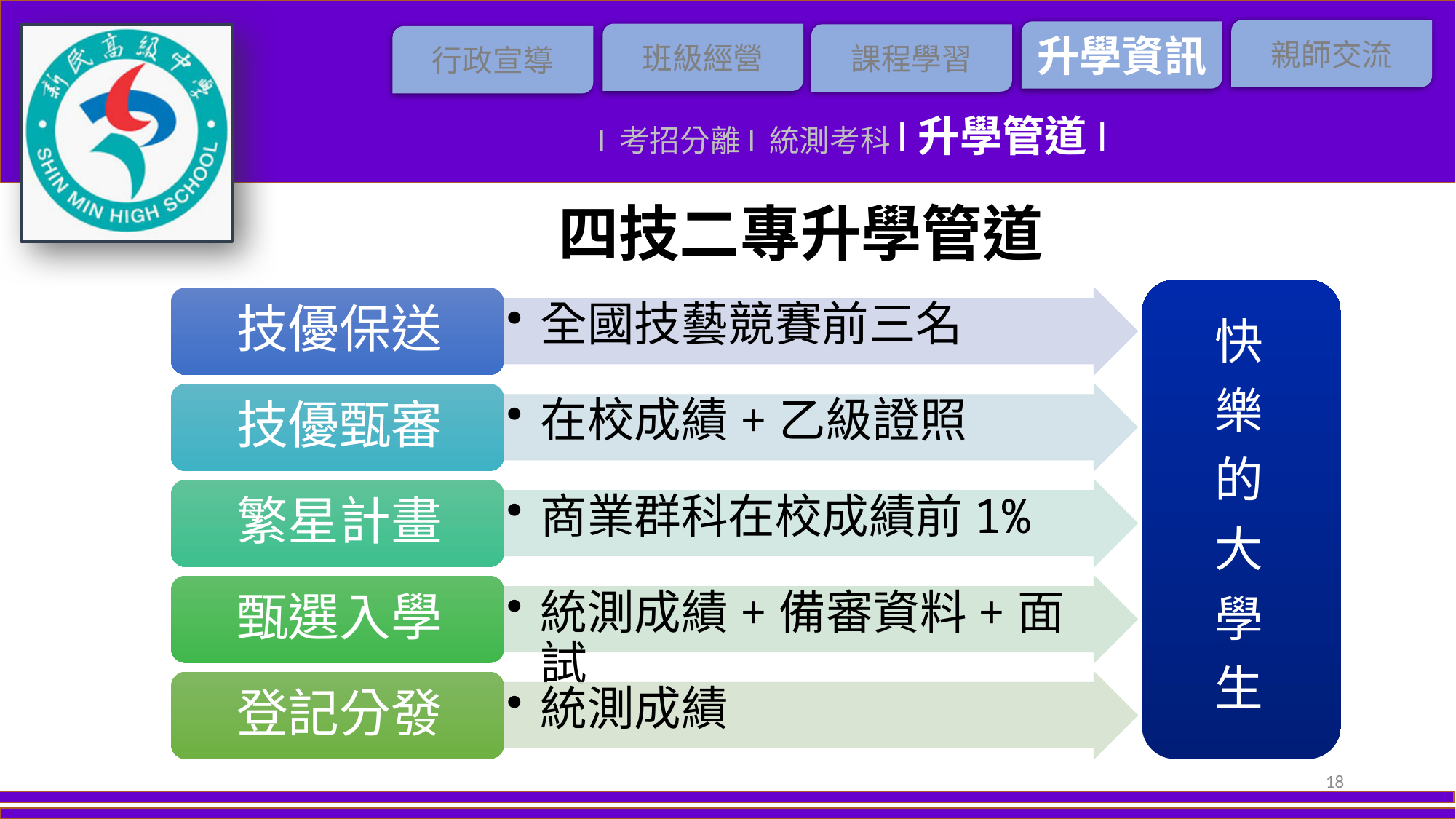

l 考招分離l 統測考科l升學管道l
四技二專升學管道
快
樂
的
大
學
生

全國技藝競賽前三名
技優保送
在校成績+乙級證照
技優甄審
商業群科在校成績前1%
繁星計畫
統測成績+備審資料+面試
甄選入學
統測成績
登記分發
18